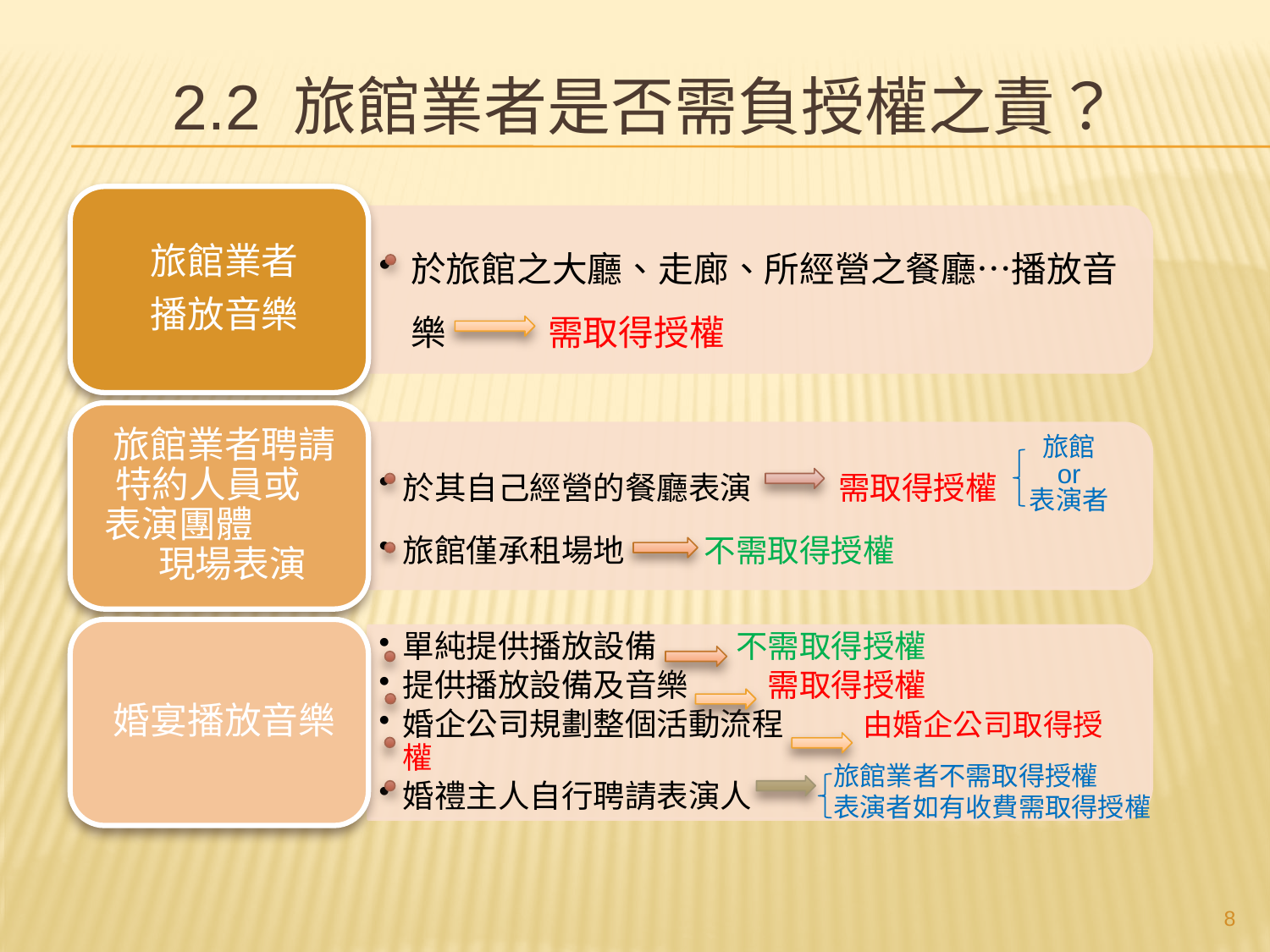

# 2.2 旅館業者是否需負授權之責？
於旅館之大廳、走廊、所經營之餐廳…播放音樂             需取得授權
旅館業者
播放音樂
於其自己經營的餐廳表演            需取得授權
旅館僅承租場地           不需取得授權
旅館業者聘請特約人員或     表演團體              現場表演
單純提供播放設備           不需取得授權
提供播放設備及音樂           需取得授權
婚企公司規劃整個活動流程           由婚企公司取得授權
婚禮主人自行聘請表演人
婚宴播放音樂

旅館
or
表演者

旅館業者不需取得授權
表演者如有收費需取得授權

8